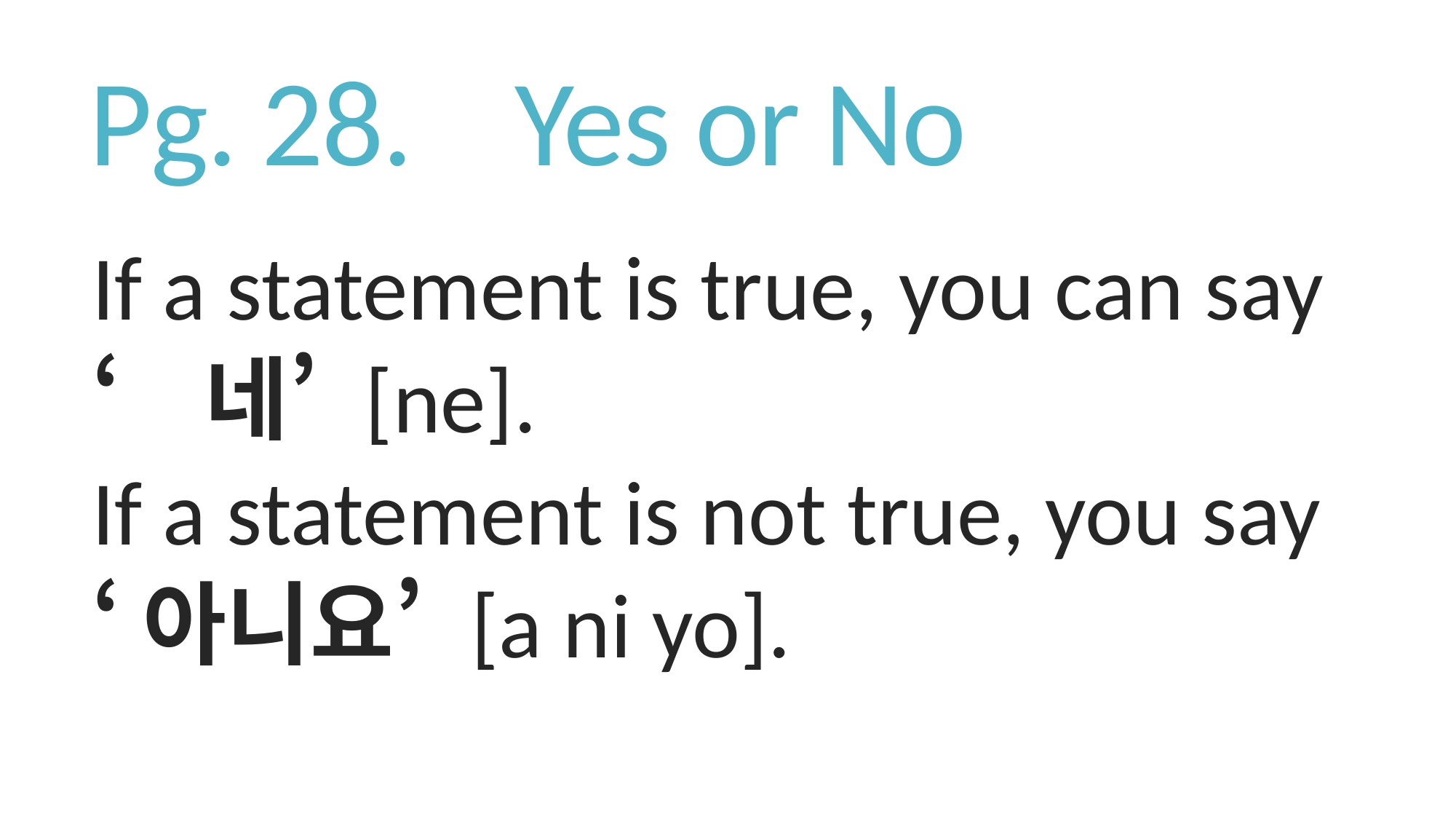

# Pg. 28.    Yes or No
If a statement is true, you can say
‘네’ [ne].
If a statement is not true, you say
‘아니요’ [a ni yo].